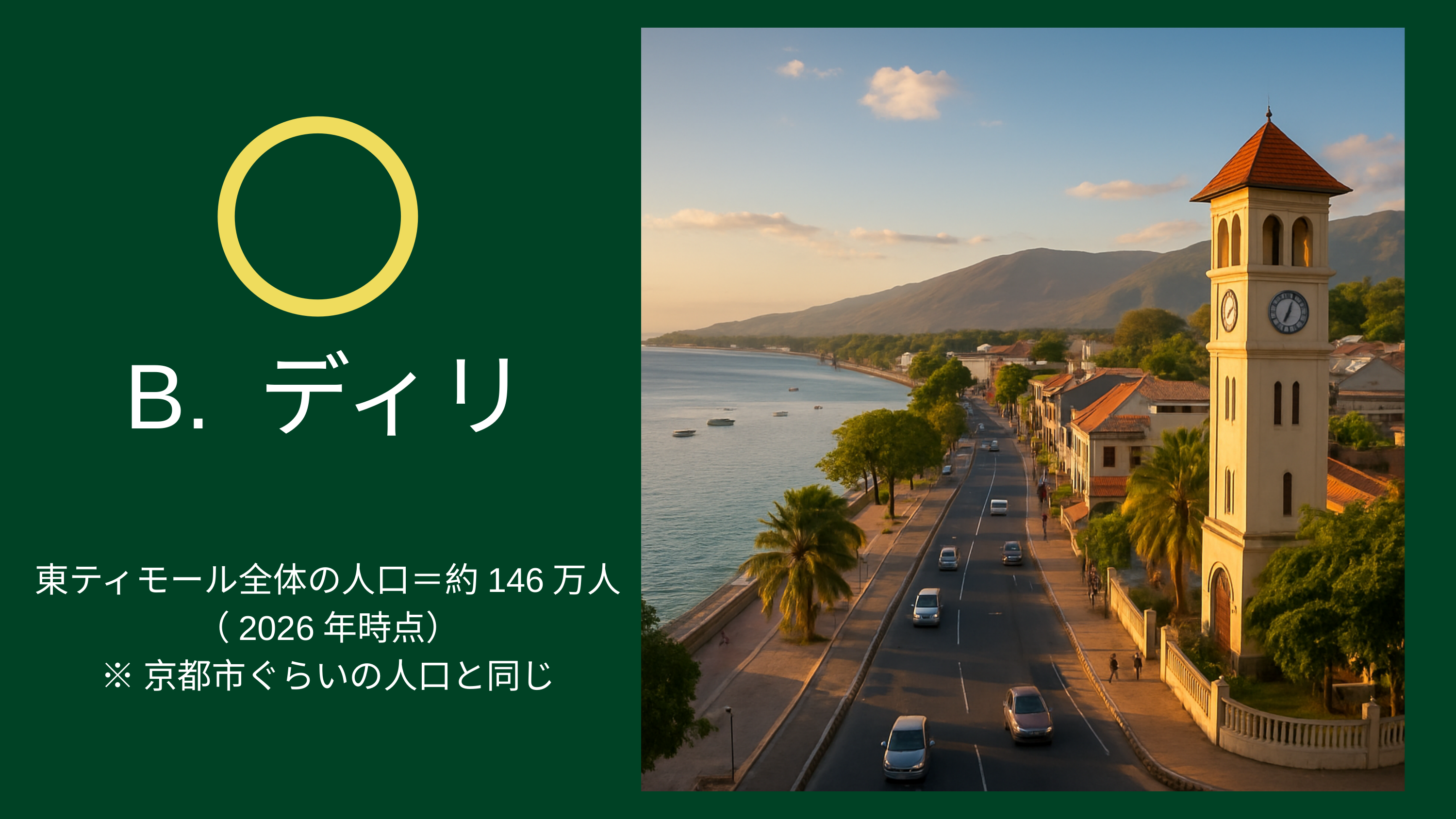

〇
B. ディリ
東ティモール全体の人口＝約146万人
（2026年時点）
※京都市ぐらいの人口と同じ